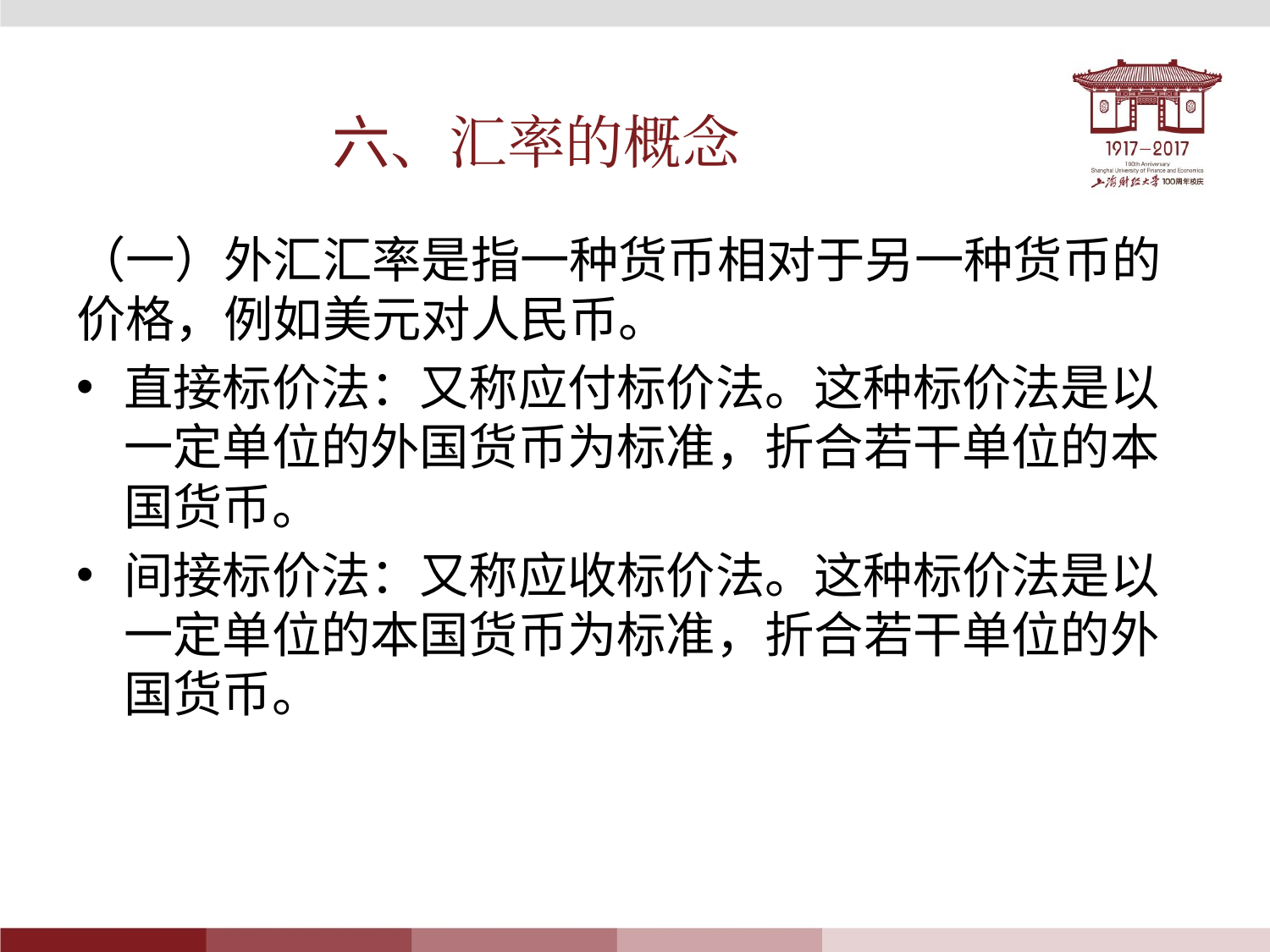

# 六、汇率的概念
（一）外汇汇率是指一种货币相对于另一种货币的价格，例如美元对人民币。
直接标价法：又称应付标价法。这种标价法是以一定单位的外国货币为标准，折合若干单位的本国货币。
间接标价法：又称应收标价法。这种标价法是以一定单位的本国货币为标准，折合若干单位的外国货币。